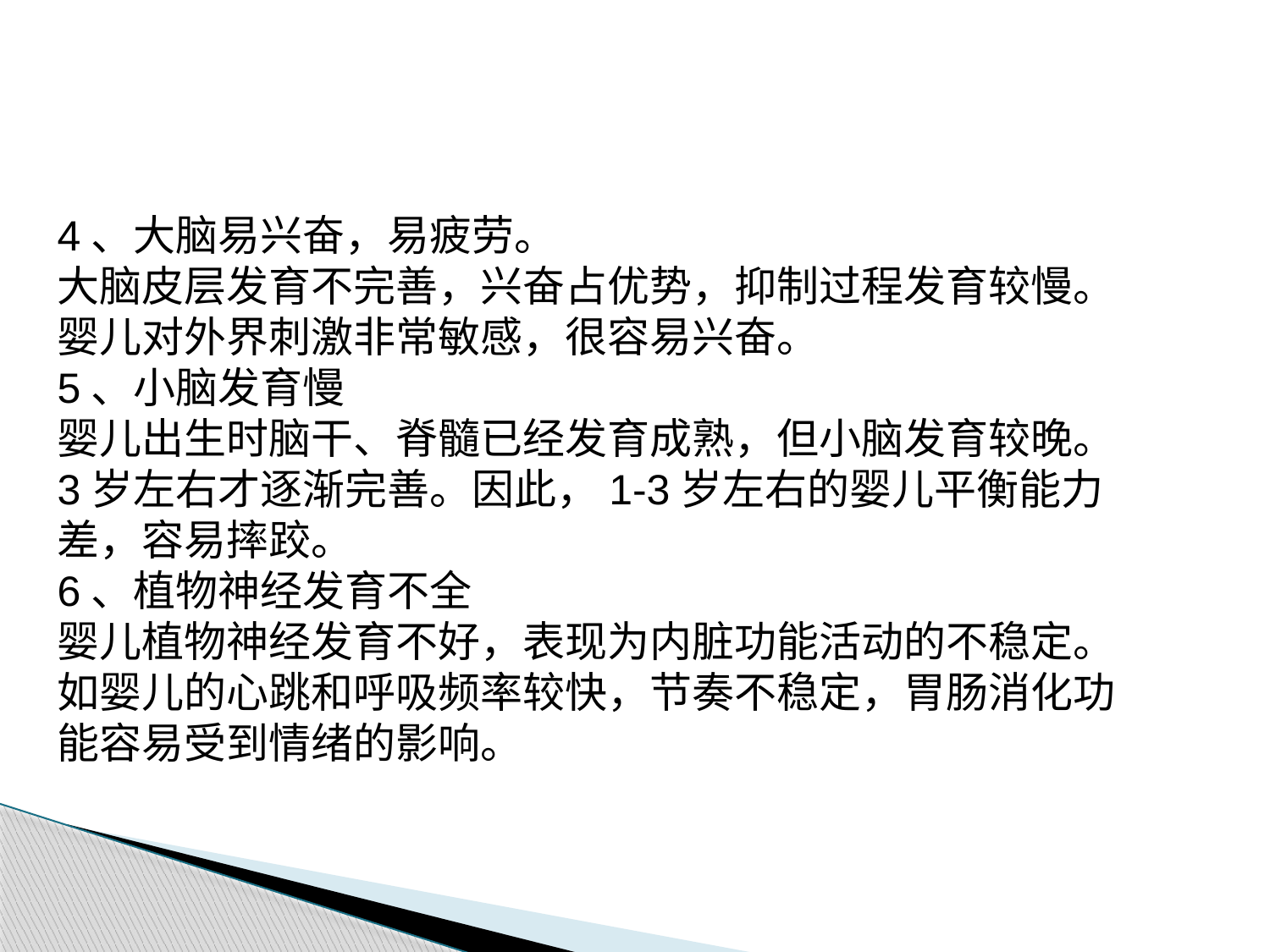

4、大脑易兴奋，易疲劳。
大脑皮层发育不完善，兴奋占优势，抑制过程发育较慢。婴儿对外界刺激非常敏感，很容易兴奋。
5、小脑发育慢
婴儿出生时脑干、脊髓已经发育成熟，但小脑发育较晚。3岁左右才逐渐完善。因此，1-3岁左右的婴儿平衡能力差，容易摔跤。
6、植物神经发育不全
婴儿植物神经发育不好，表现为内脏功能活动的不稳定。如婴儿的心跳和呼吸频率较快，节奏不稳定，胃肠消化功能容易受到情绪的影响。